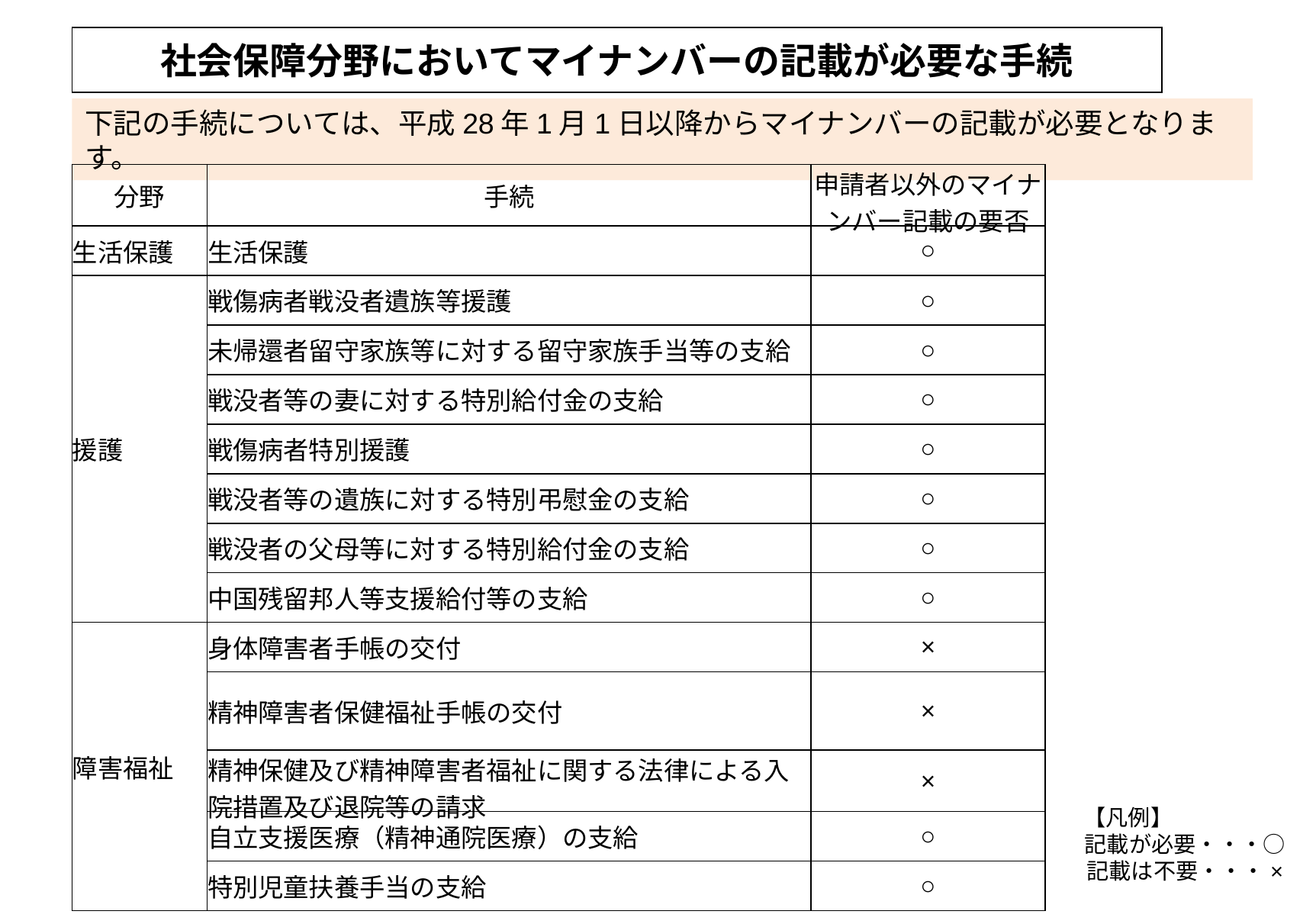

社会保障分野においてマイナンバーの記載が必要な手続
下記の手続については、平成28年1月1日以降からマイナンバーの記載が必要となります。
| 分野 | 手続 | 申請者以外のマイナンバー記載の要否 |
| --- | --- | --- |
| 生活保護 | 生活保護 | ○ |
| 援護 | 戦傷病者戦没者遺族等援護 | ○ |
|  | 未帰還者留守家族等に対する留守家族手当等の支給 | ○ |
|  | 戦没者等の妻に対する特別給付金の支給 | ○ |
|  | 戦傷病者特別援護 | ○ |
|  | 戦没者等の遺族に対する特別弔慰金の支給 | ○ |
|  | 戦没者の父母等に対する特別給付金の支給 | ○ |
|  | 中国残留邦人等支援給付等の支給 | ○ |
| 障害福祉 | 身体障害者手帳の交付 | × |
|  | 精神障害者保健福祉手帳の交付 | × |
|  | 精神保健及び精神障害者福祉に関する法律による入院措置及び退院等の請求 | × |
|  | 自立支援医療（精神通院医療）の支給 | ○ |
|  | 特別児童扶養手当の支給 | ○ |
【凡例】
記載が必要・・・○
記載は不要・・・×